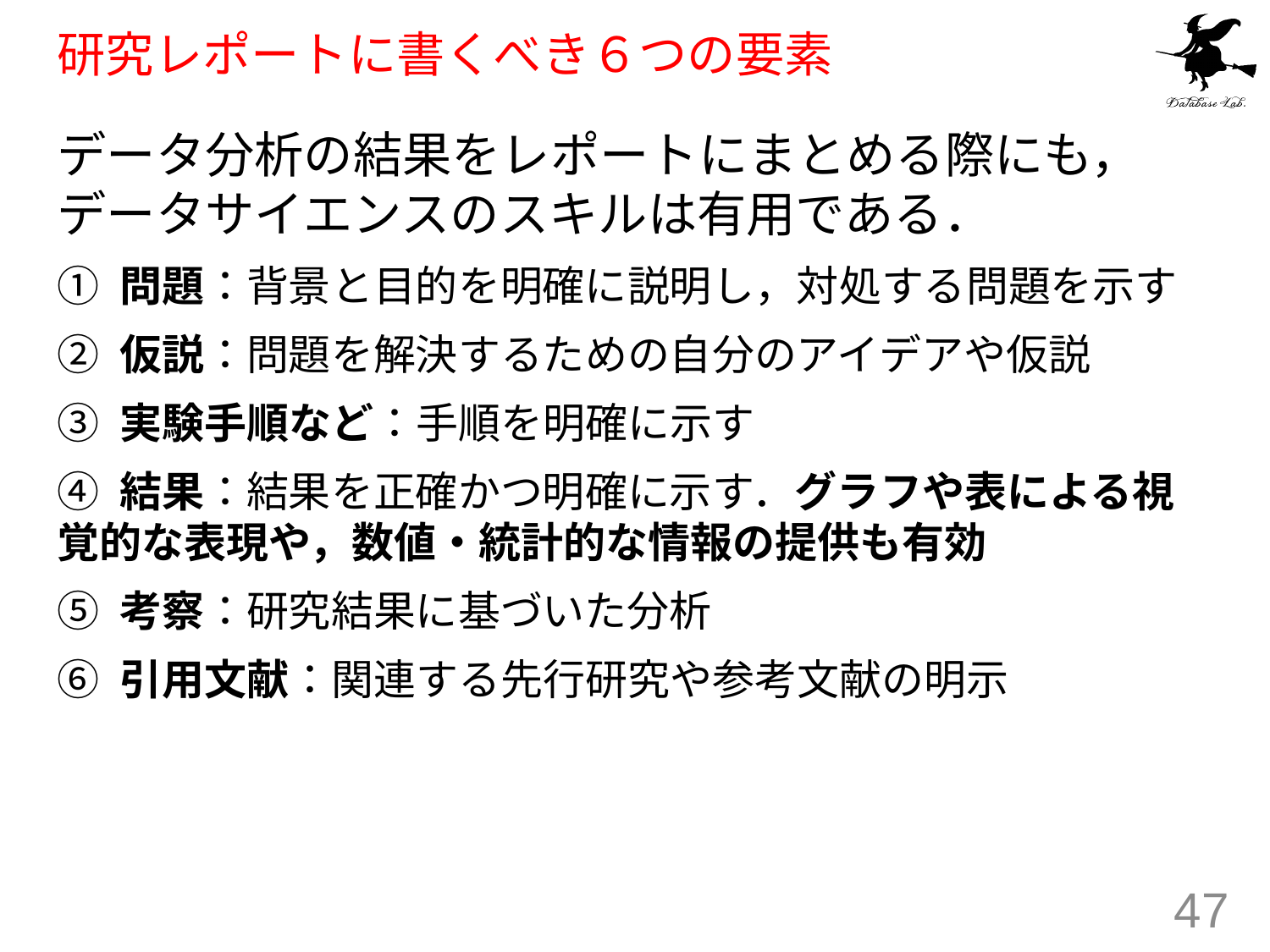

# 研究レポートに書くべき６つの要素
データ分析の結果をレポートにまとめる際にも， データサイエンスのスキルは有用である．
① 問題：背景と目的を明確に説明し，対処する問題を示す
② 仮説：問題を解決するための自分のアイデアや仮説
③ 実験手順など：手順を明確に示す
④ 結果：結果を正確かつ明確に示す．グラフや表による視覚的な表現や，数値・統計的な情報の提供も有効
⑤ 考察：研究結果に基づいた分析
⑥ 引用文献：関連する先行研究や参考文献の明示

47